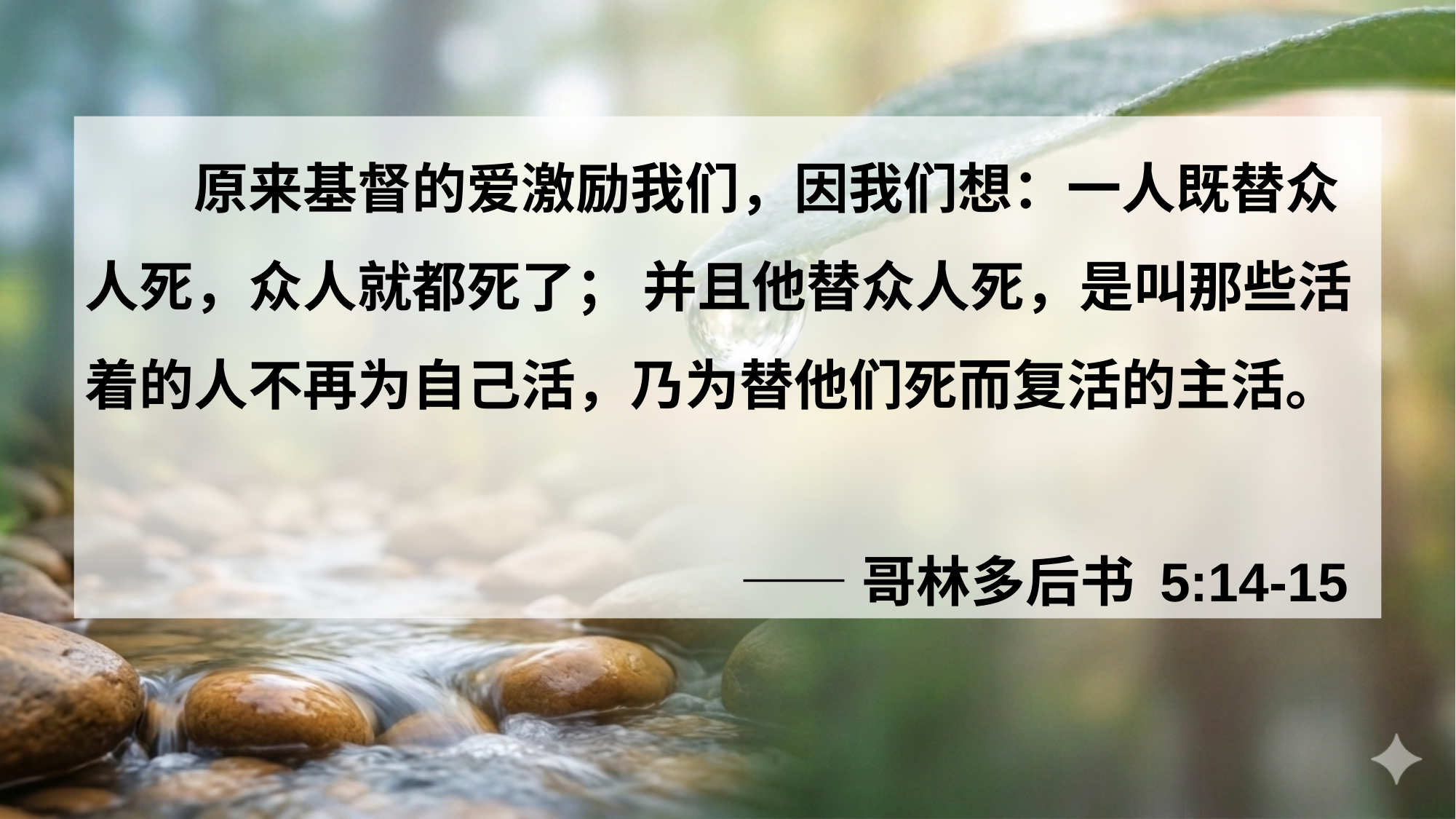

原来基督的爱激励我们，因我们想：一人既替众人死，众人就都死了； 并且他替众人死，是叫那些活着的人不再为自己活，乃为替他们死而复活的主活。

						——哥林多后书 5:14-15